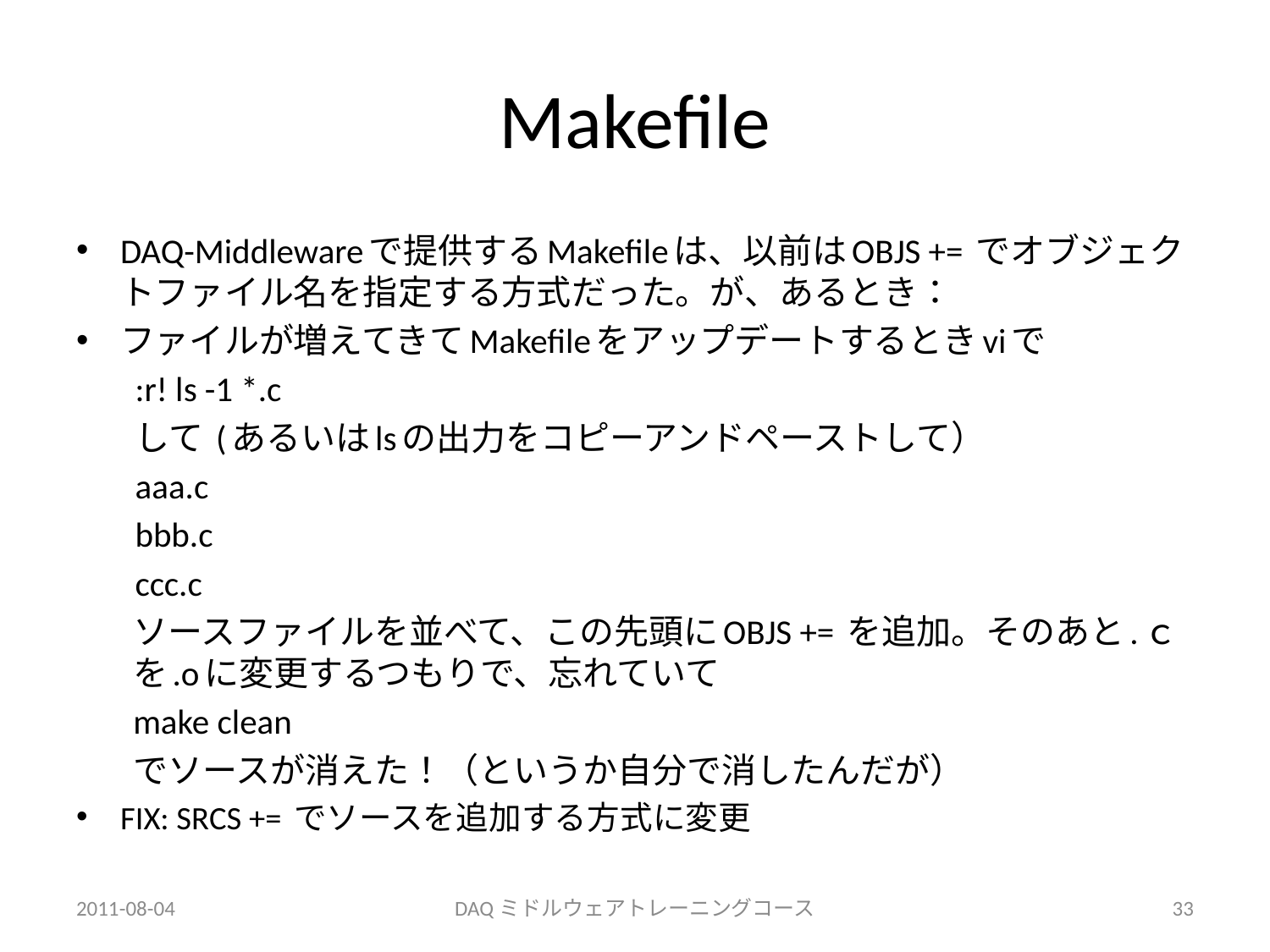

# Makefile
DAQ-Middlewareで提供するMakefileは、以前はOBJS += でオブジェクトファイル名を指定する方式だった。が、あるとき：
ファイルが増えてきてMakefileをアップデートするときviで
:r! ls -1 *.c
して (あるいはlsの出力をコピーアンドペーストして）
aaa.c
bbb.c
ccc.c
ソースファイルを並べて、この先頭にOBJS += を追加。そのあと.ｃを.oに変更するつもりで、忘れていて
make clean
でソースが消えた！（というか自分で消したんだが）
FIX: SRCS += でソースを追加する方式に変更
2011-08-04
DAQミドルウェアトレーニングコース
33